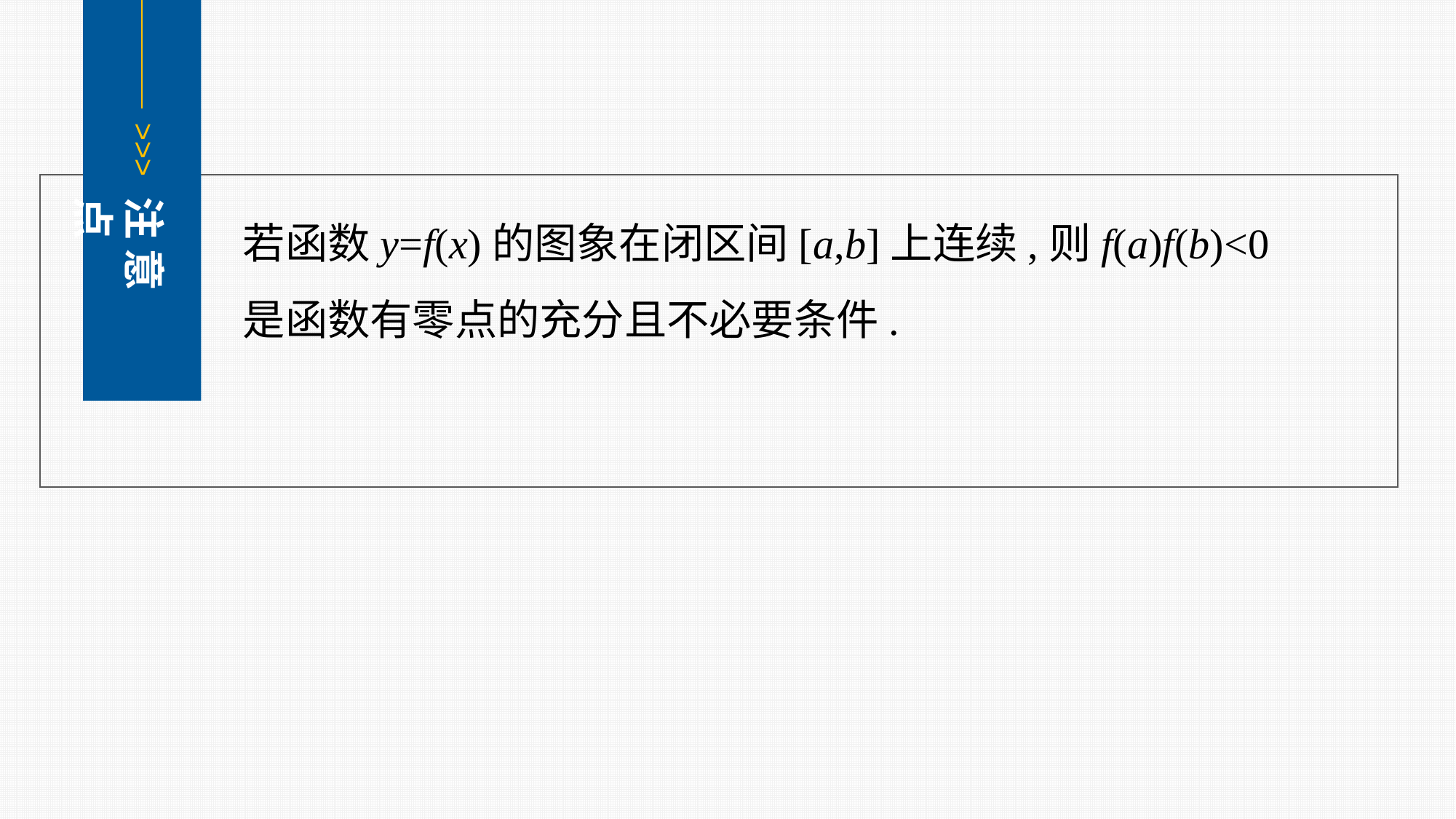

<<<
注 意 点

若函数y=f(x)的图象在闭区间[a,b]上连续,则f(a)f(b)<0是函数有零点的充分且不必要条件.